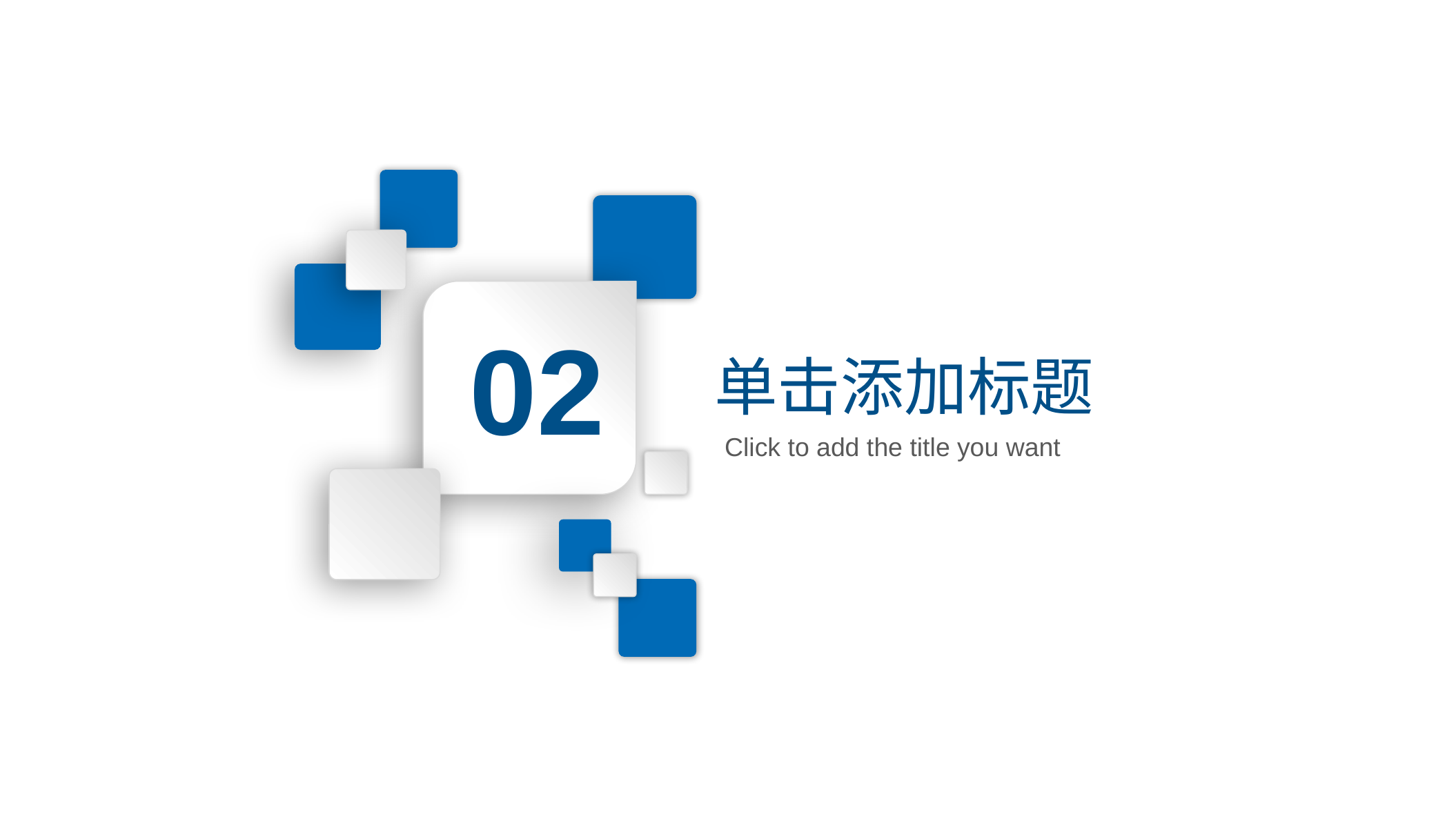

02
单击添加标题
Click to add the title you want